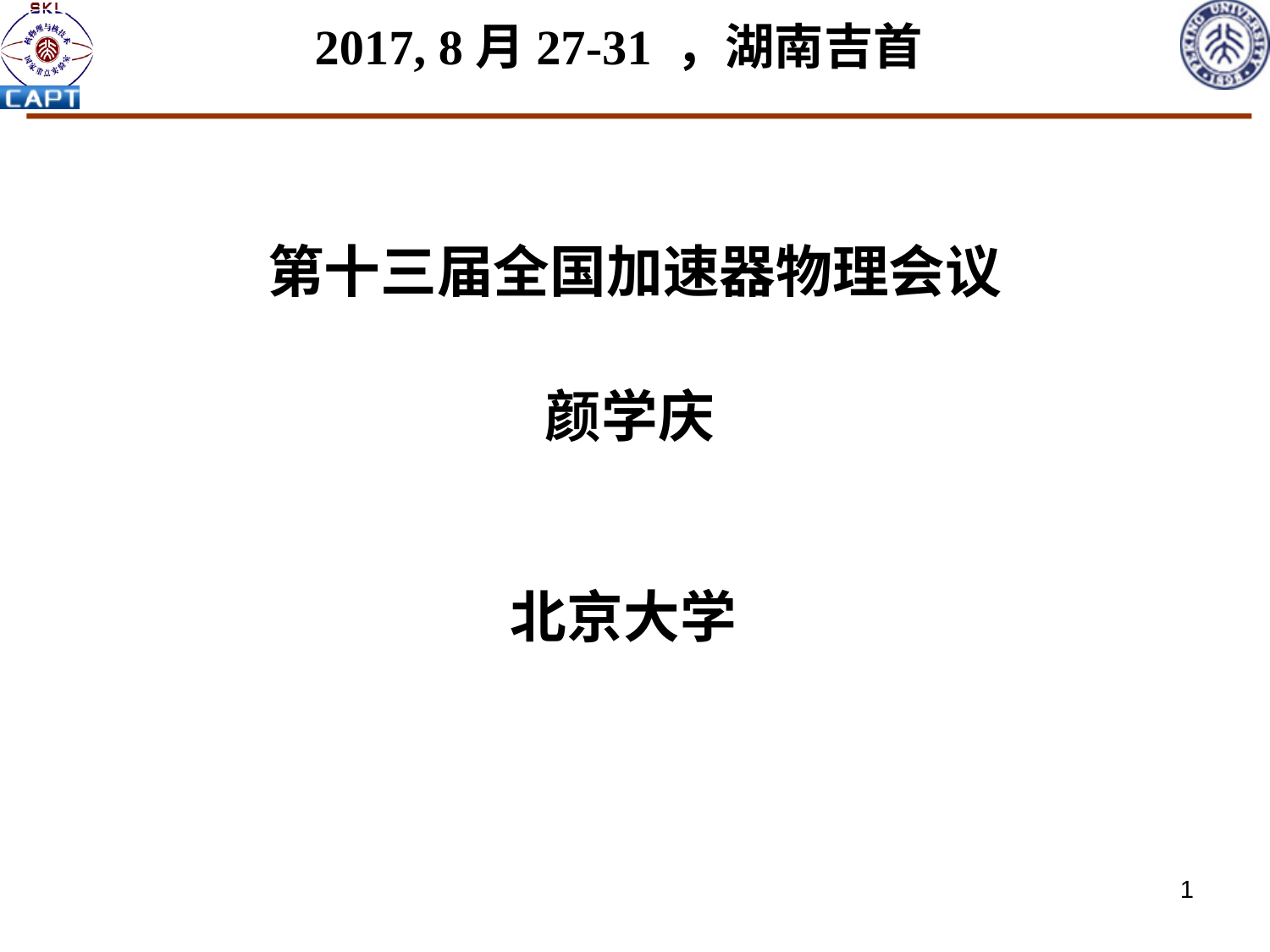

2017, 8月27-31 ，湖南吉首
# 第十三届全国加速器物理会议
颜学庆

北京大学
1